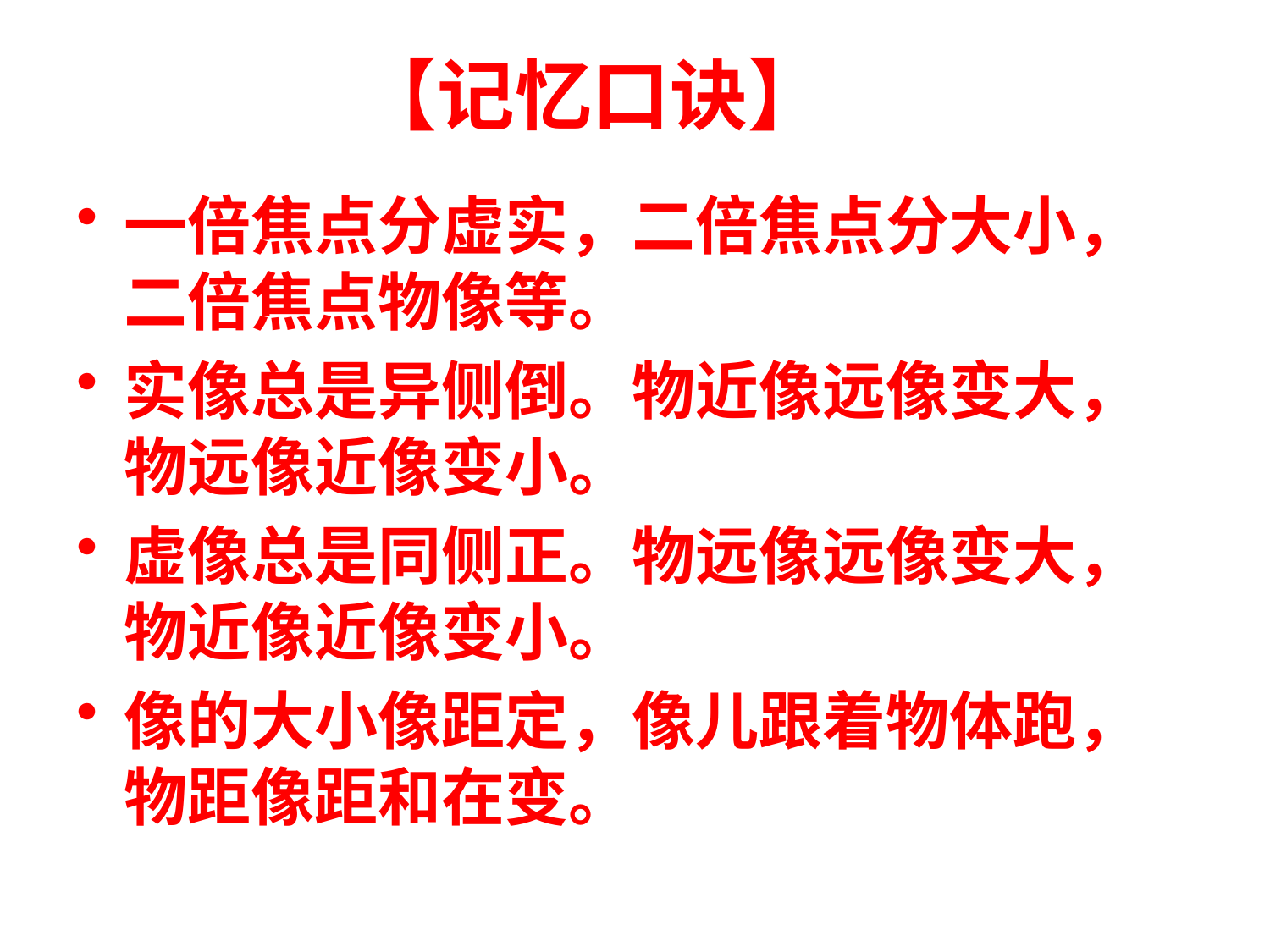

# 【记忆口诀】
一倍焦点分虚实，二倍焦点分大小，二倍焦点物像等。
实像总是异侧倒。物近像远像变大，物远像近像变小。
虚像总是同侧正。物远像远像变大，物近像近像变小。
像的大小像距定，像儿跟着物体跑，物距像距和在变。